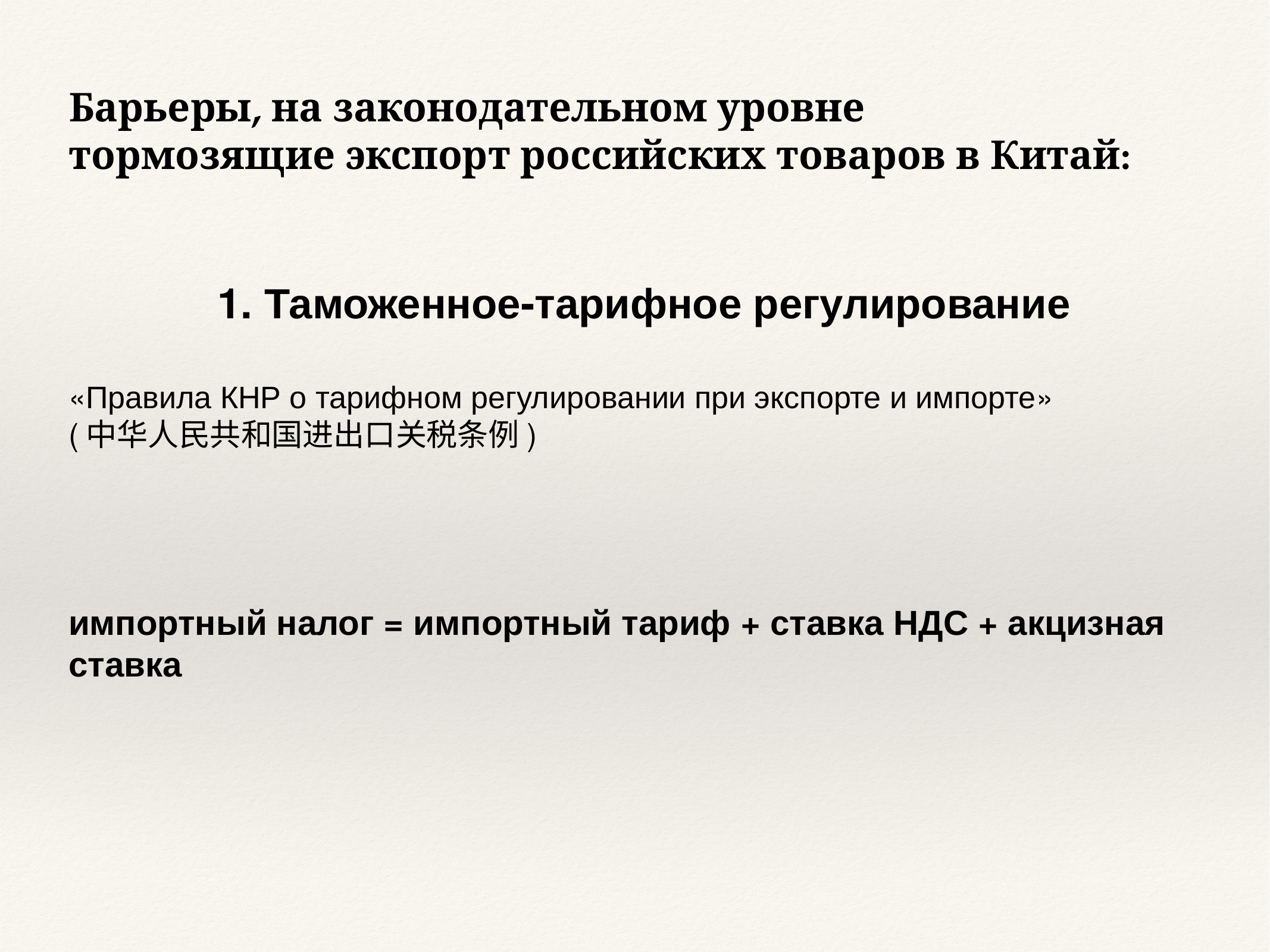

Барьеры, на законодательном уровне тормозящие экспорт российских товаров в Китай:
1. Таможенное-тарифное регулирование

«Правила КНР о тарифном регулировании при экспорте и импорте»
(中华人民共和国进出口关税条例)

импортный налог = импортный тариф + ставка НДС + акцизная ставка